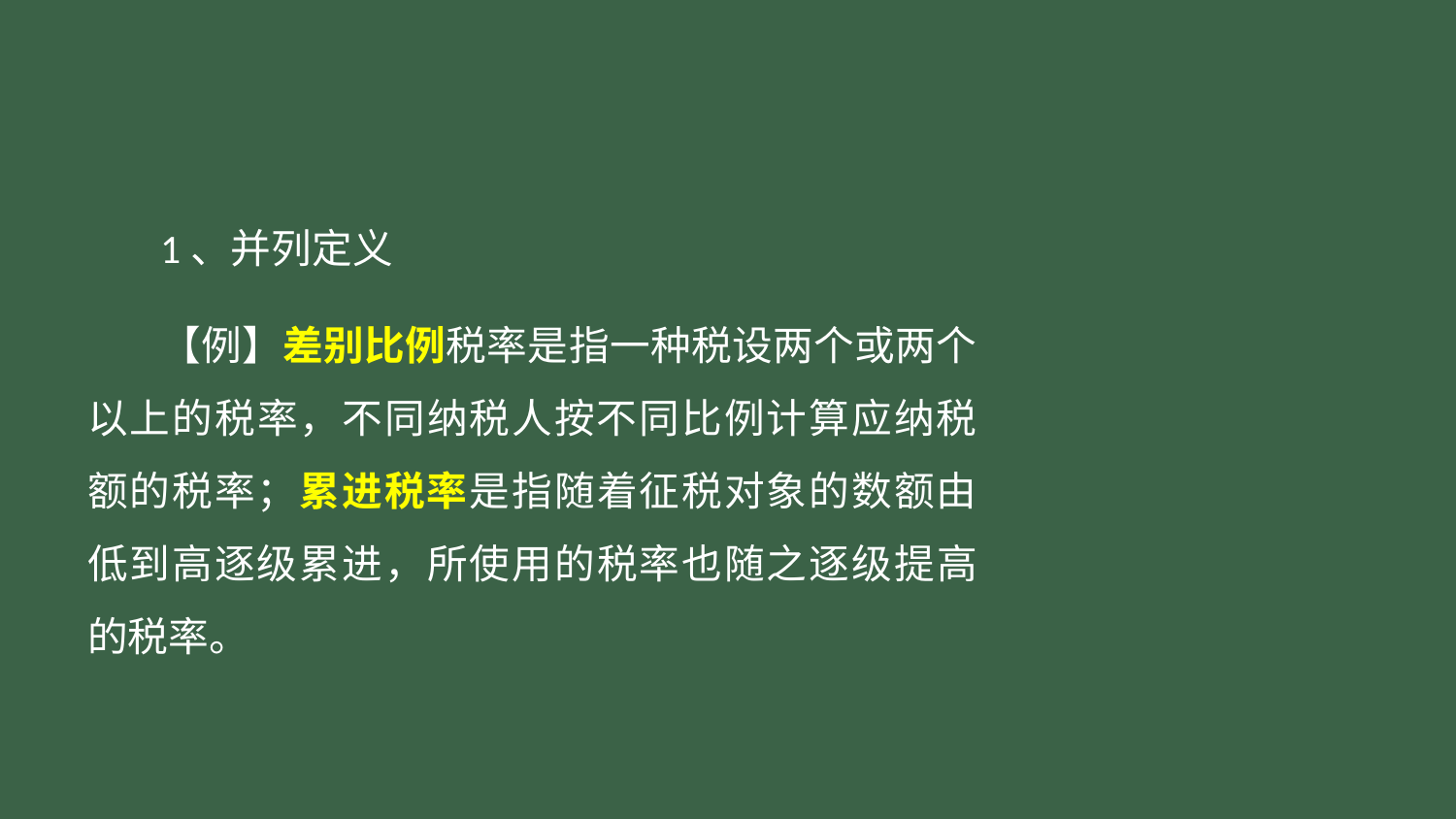

#
1、并列定义
【例】差别比例税率是指一种税设两个或两个以上的税率，不同纳税人按不同比例计算应纳税额的税率；累进税率是指随着征税对象的数额由低到高逐级累进，所使用的税率也随之逐级提高的税率。